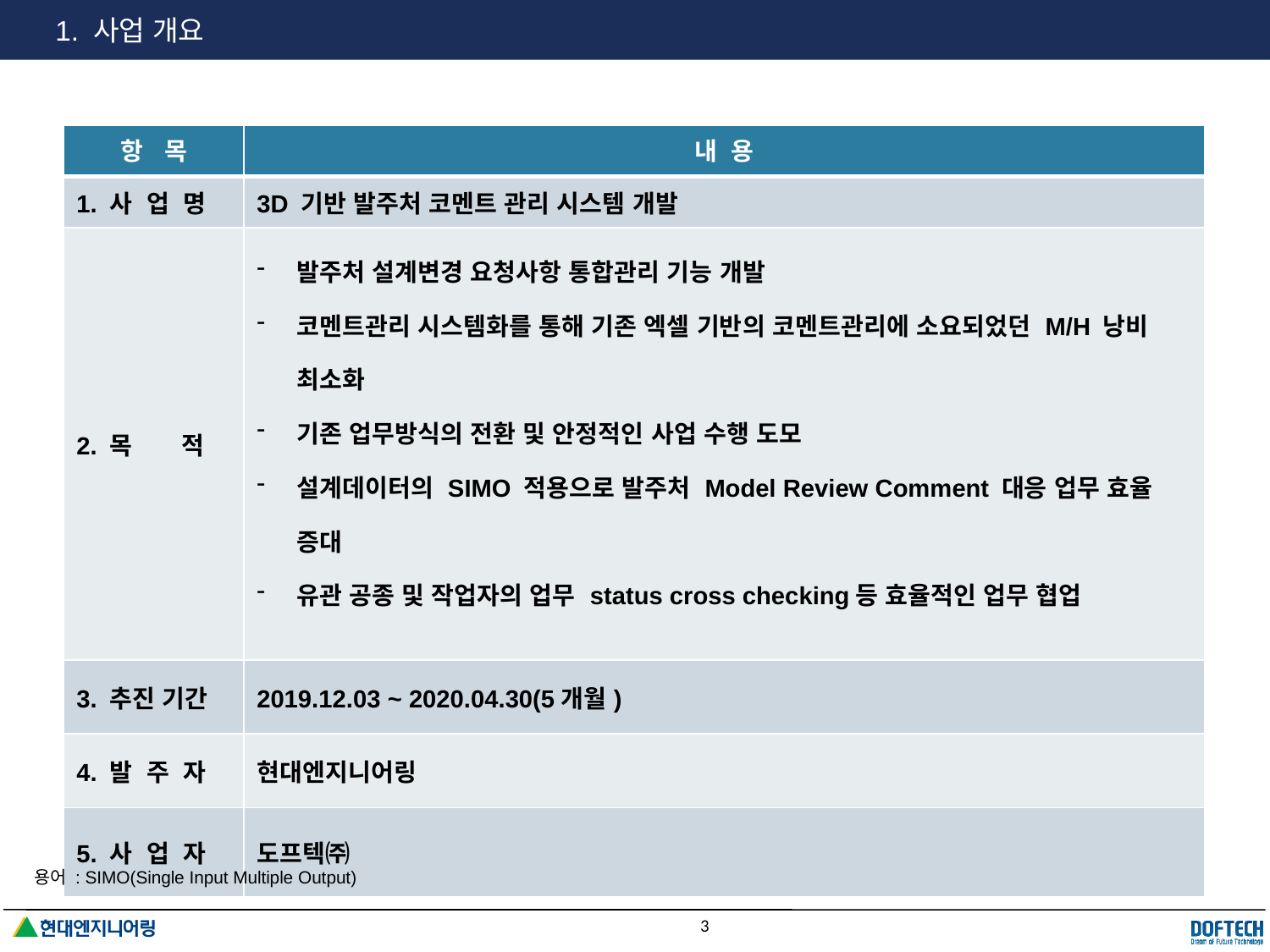

# 1. 사업 개요
| 항 목 | 내 용 |
| --- | --- |
| 1. 사 업 명 | 3D 기반 발주처 코멘트 관리 시스템 개발 |
| 2. 목 적 | 발주처 설계변경 요청사항 통합관리 기능 개발 코멘트관리 시스템화를 통해 기존 엑셀 기반의 코멘트관리에 소요되었던 M/H 낭비 최소화 기존 업무방식의 전환 및 안정적인 사업 수행 도모 설계데이터의 SIMO 적용으로 발주처 Model Review Comment 대응 업무 효율 증대 유관 공종 및 작업자의 업무 status cross checking등 효율적인 업무 협업 |
| 3. 추진 기간 | 2019.12.03 ~ 2020.04.30(5개월) |
| 4. 발 주 자 | 현대엔지니어링 |
| 5. 사 업 자 | 도프텍㈜ |
용어 : SIMO(Single Input Multiple Output)